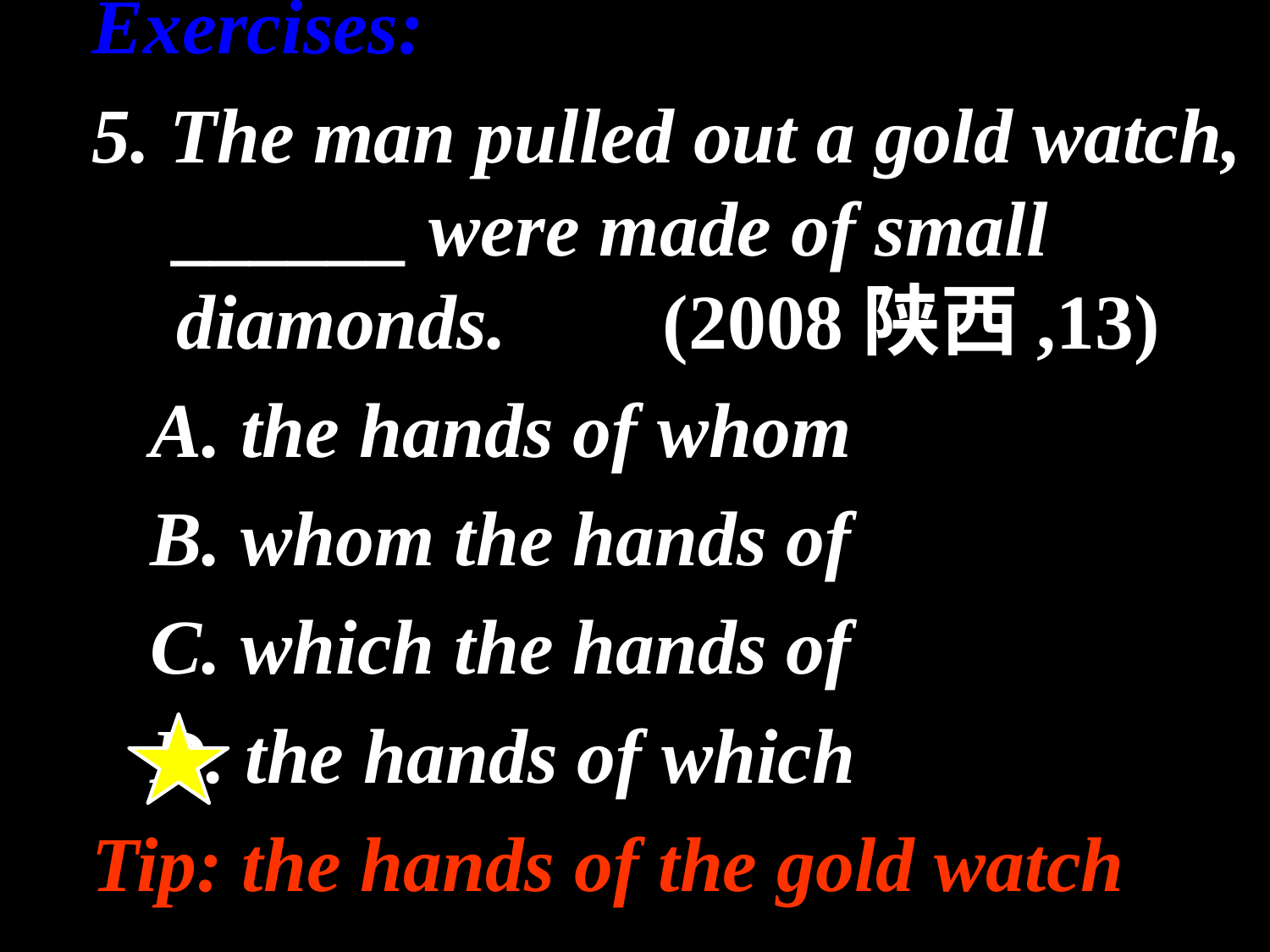

Exercises:
5. The man pulled out a gold watch, ______ were made of small diamonds.        (2008陕西,13)
   A. the hands of whom
   B. whom the hands of
   C. which the hands of
   D. the hands of which
Tip: the hands of the gold watch